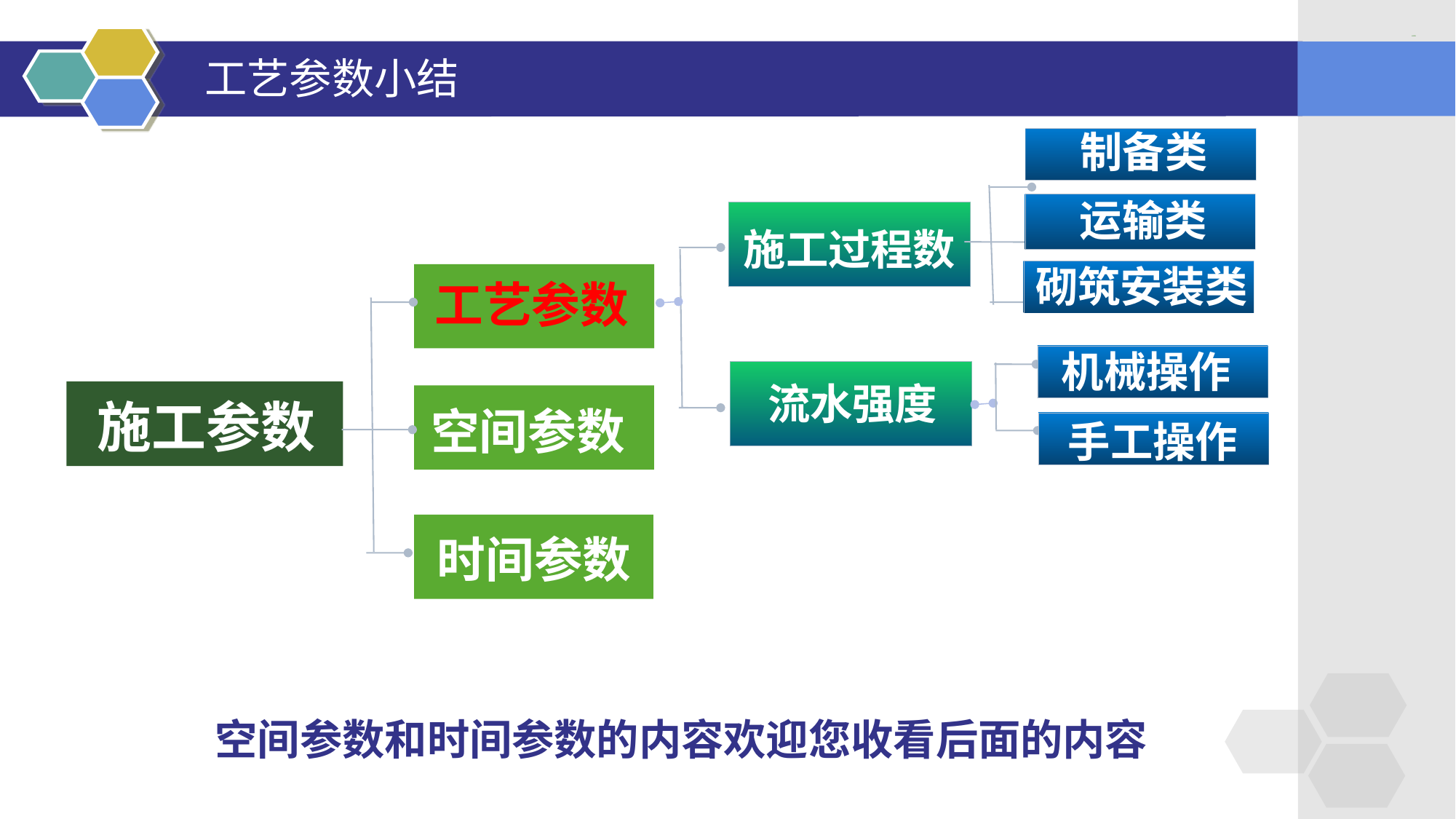

LOGO
# 工艺参数小结
制备类

砌筑安装类
运输类

施工过程数

工艺参数

流水强度

施工参数
空间参数

单击编辑标题

时间参数

机械操作

手工操作

空间参数和时间参数的内容欢迎您收看后面的内容